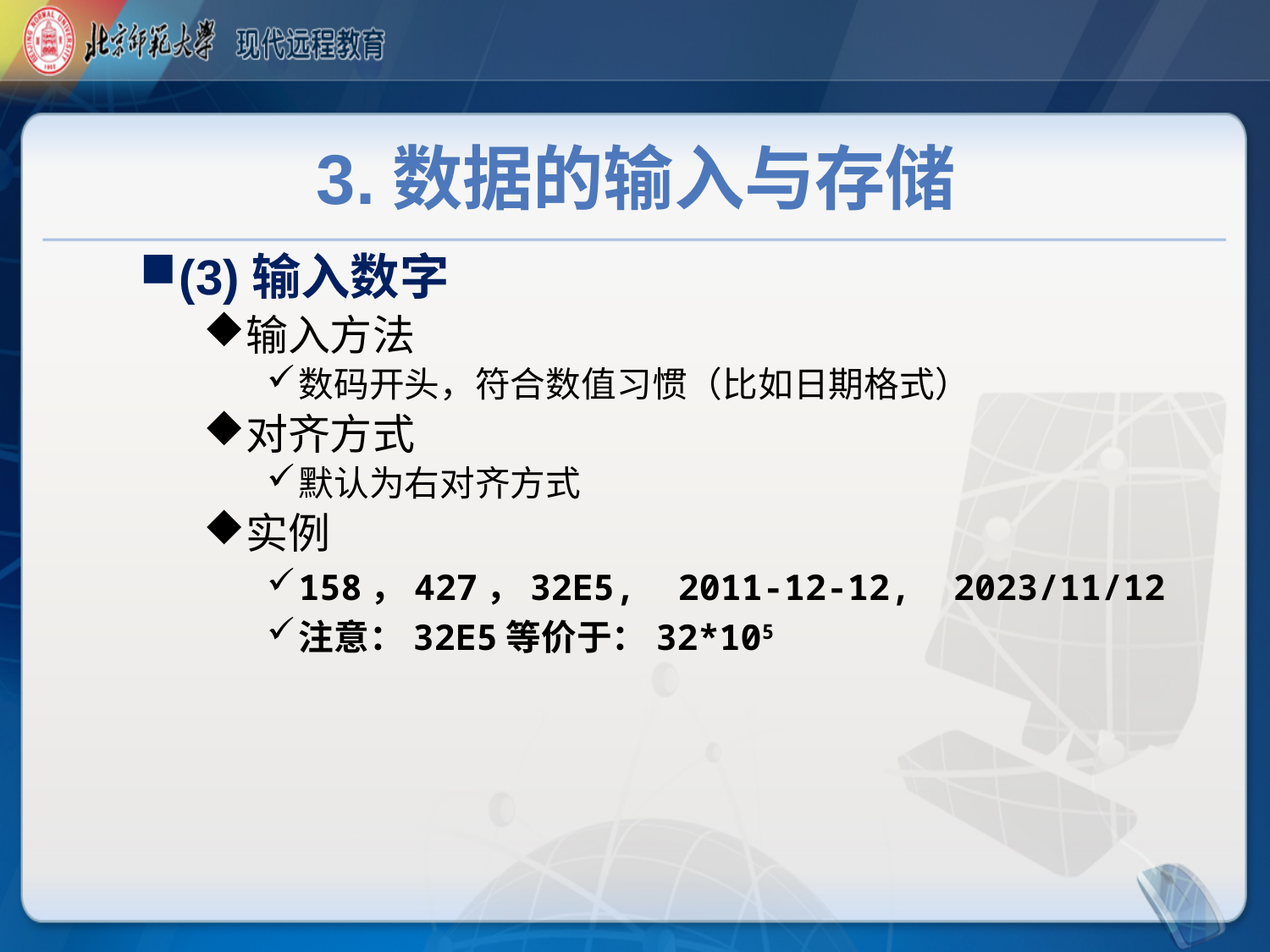

# 3.数据的输入与存储
(3)输入数字
输入方法
数码开头，符合数值习惯（比如日期格式）
对齐方式
默认为右对齐方式
实例
158，427，32E5,  2011-12-12,  2023/11/12
注意：32E5等价于：32*105